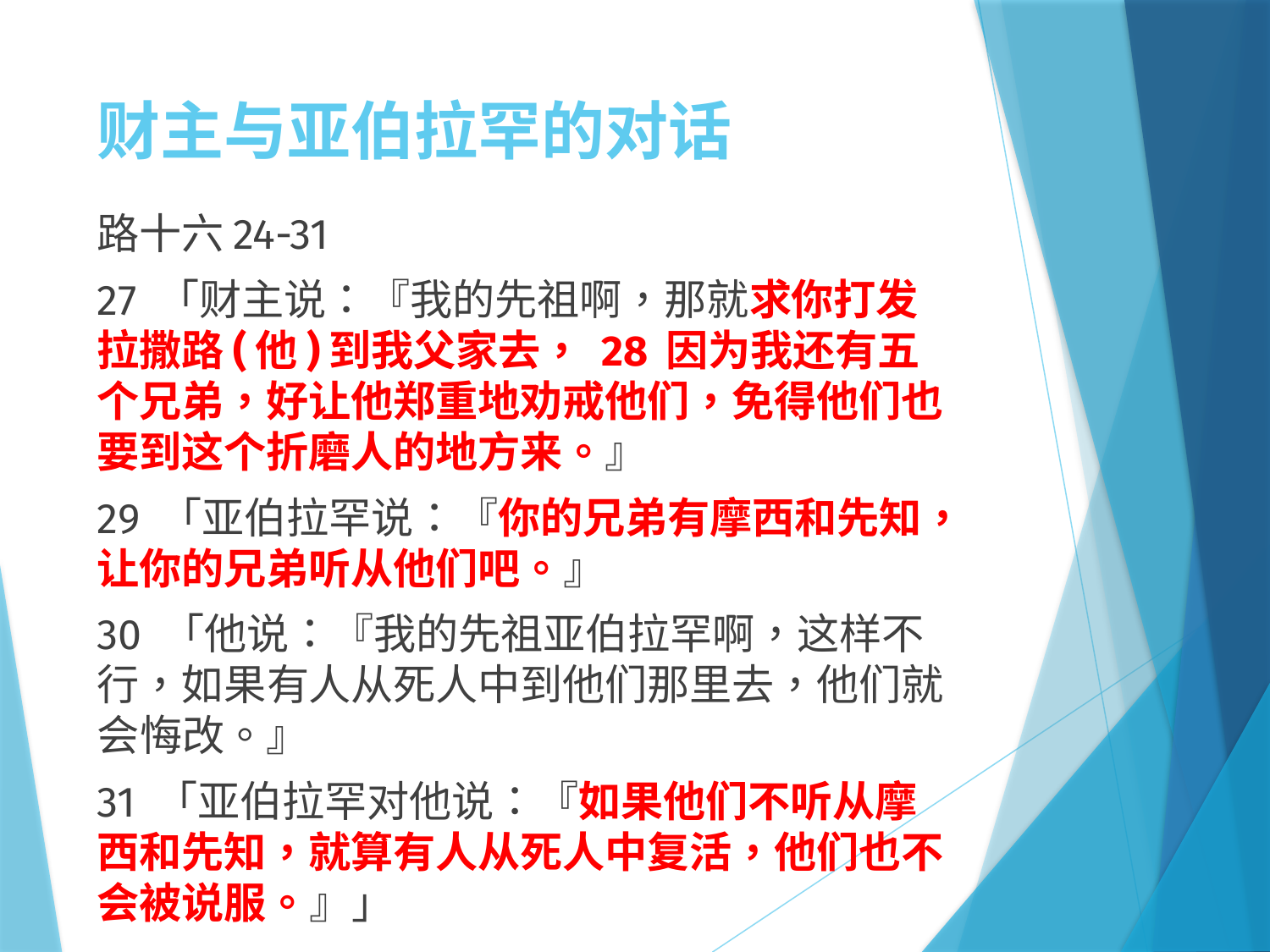

# 财主与亚伯拉罕的对话
路十六24-31
27 「财主说：『我的先祖啊，那就求你打发拉撒路(他)到我父家去， 28 因为我还有五个兄弟，好让他郑重地劝戒他们，免得他们也要到这个折磨人的地方来。』
29 「亚伯拉罕说：『你的兄弟有摩西和先知，让你的兄弟听从他们吧。』
30 「他说：『我的先祖亚伯拉罕啊，这样不行，如果有人从死人中到他们那里去，他们就会悔改。』
31 「亚伯拉罕对他说：『如果他们不听从摩西和先知，就算有人从死人中复活，他们也不会被说服。』」